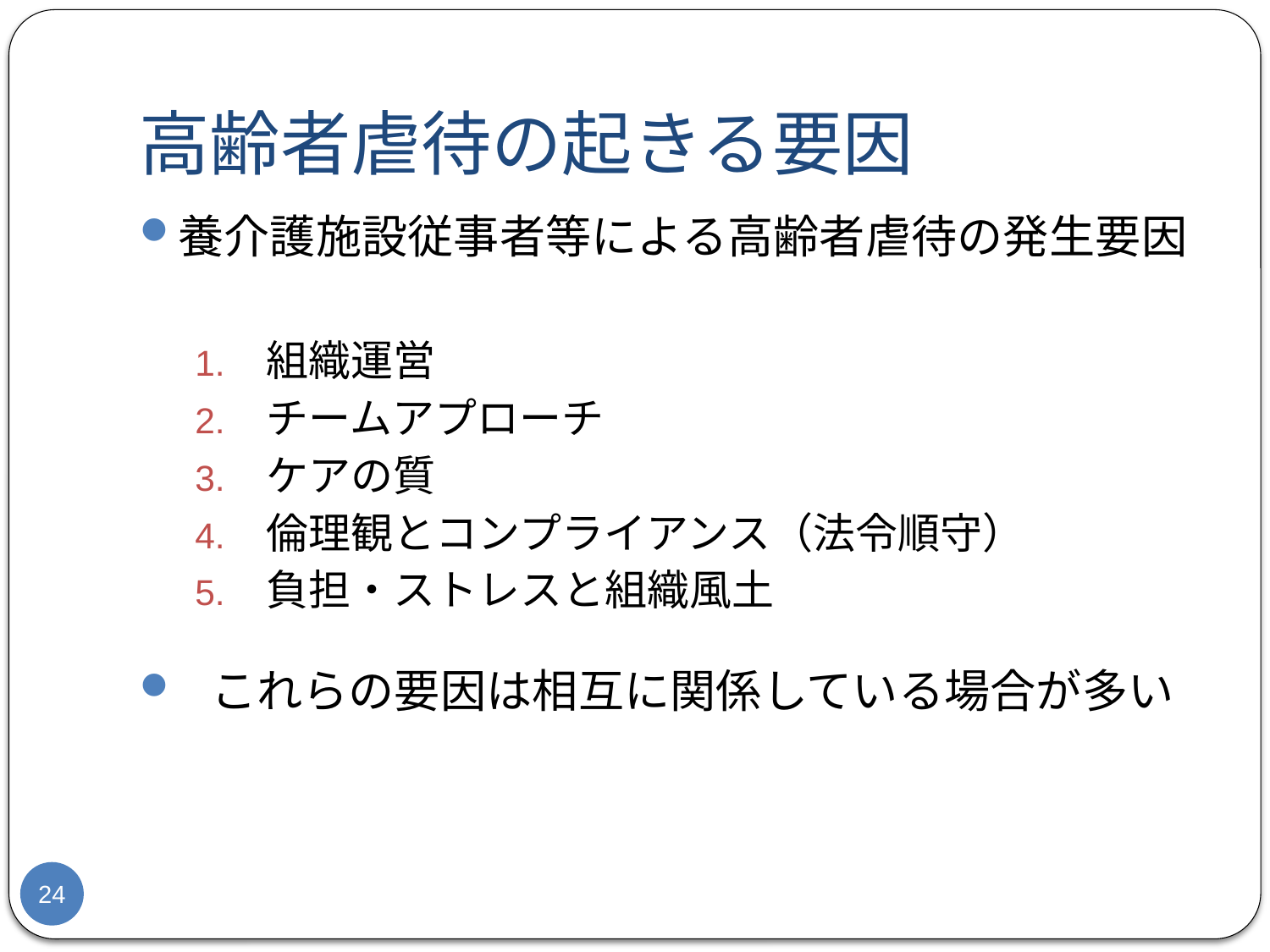

# 高齢者虐待の起きる要因
養介護施設従事者等による高齢者虐待の発生要因

組織運営
チームアプローチ
ケアの質
倫理観とコンプライアンス（法令順守）
負担・ストレスと組織風土

これらの要因は相互に関係している場合が多い
24